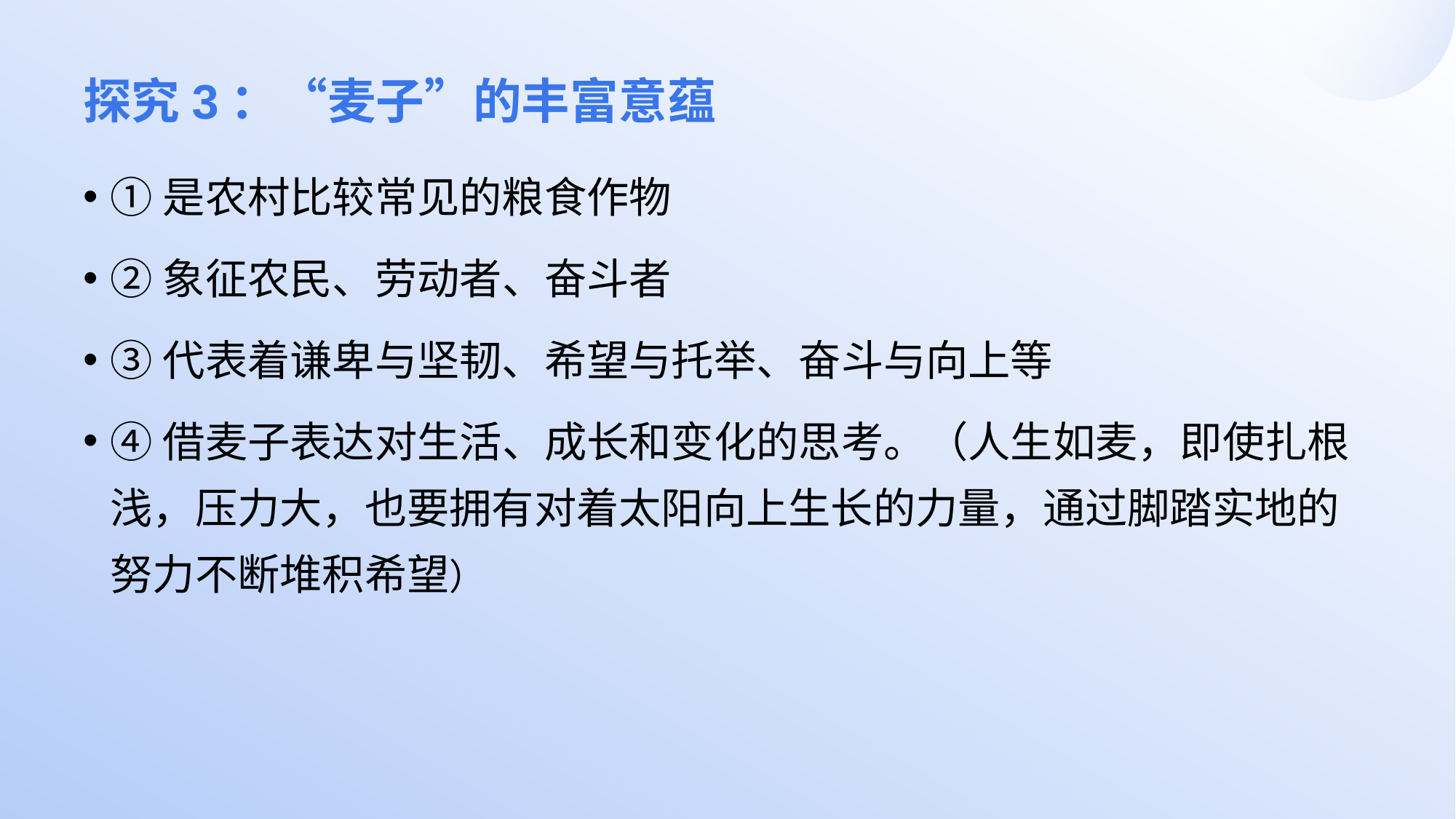

# 探究3：“麦子”的丰富意蕴
①是农村比较常见的粮食作物
②象征农民、劳动者、奋斗者
③代表着谦卑与坚韧、希望与托举、奋斗与向上等
④借麦子表达对生活、成长和变化的思考。（人生如麦，即使扎根浅，压力大，也要拥有对着太阳向上生长的力量，通过脚踏实地的努力不断堆积希望）